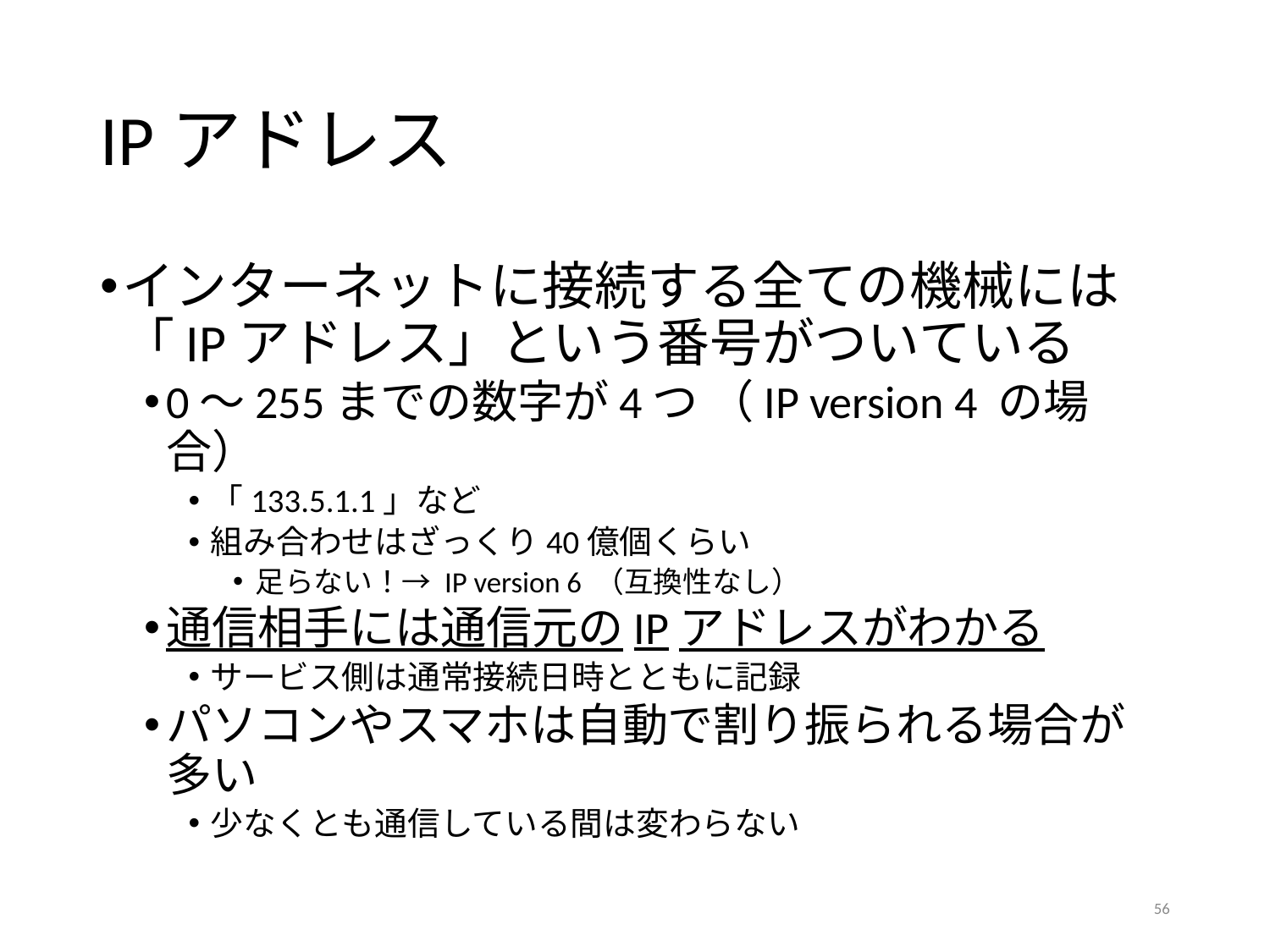

# IPアドレス
インターネットに接続する全ての機械には「IPアドレス」という番号がついている
0～255までの数字が4つ （IP version 4 の場合）
「133.5.1.1」など
組み合わせはざっくり40億個くらい
足らない！→ IP version 6 （互換性なし）
通信相手には通信元のIPアドレスがわかる
サービス側は通常接続日時とともに記録
パソコンやスマホは自動で割り振られる場合が多い
少なくとも通信している間は変わらない

56